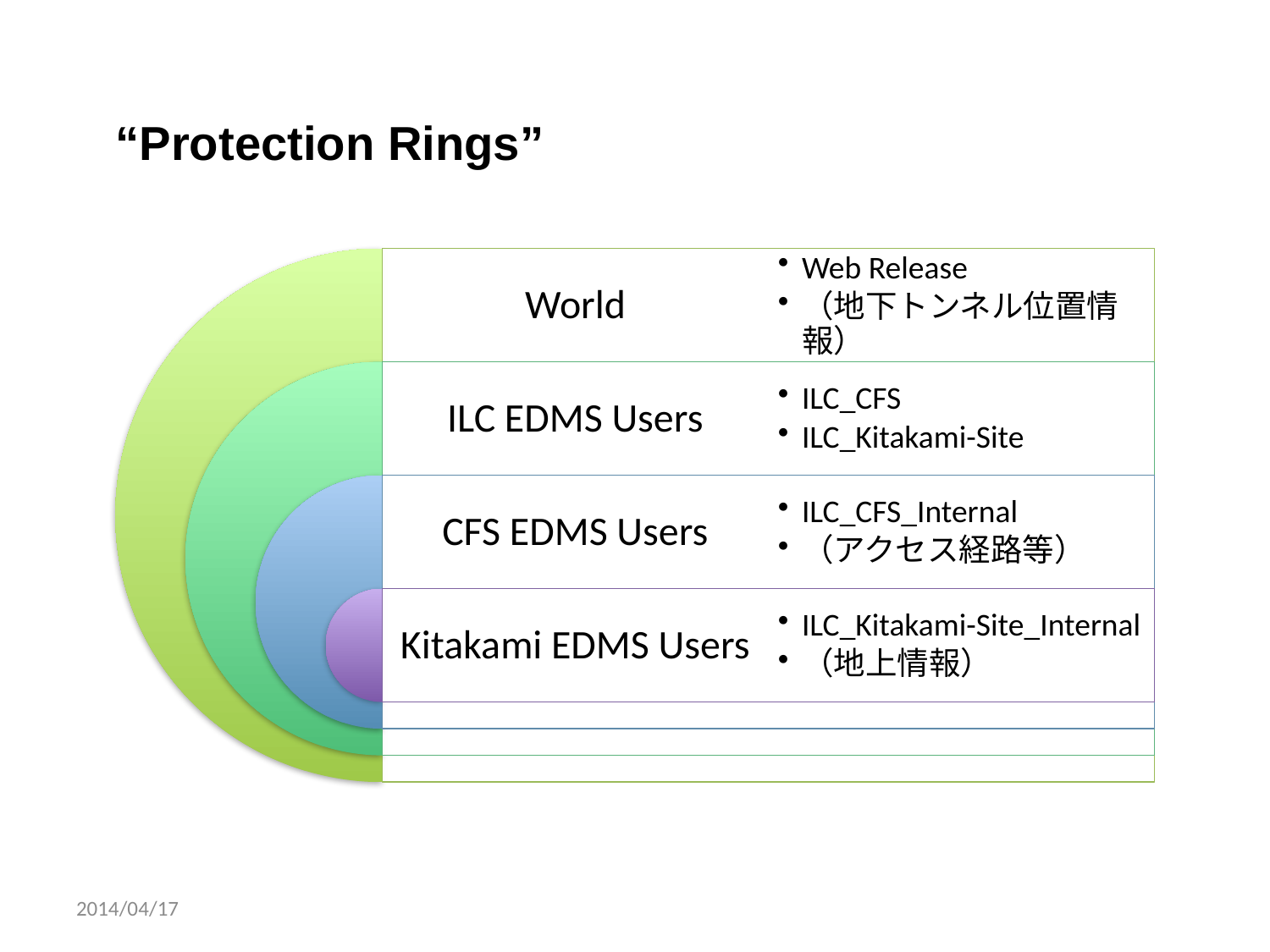

# “Protection Rings”
World
ILC EDMS Users
CFS EDMS Users
Kitakami EDMS Users
Web Release
（地下トンネル位置情報）
ILC_CFS
ILC_Kitakami-Site
ILC_CFS_Internal
（アクセス経路等）
ILC_Kitakami-Site_Internal
（地上情報）
2014/04/17